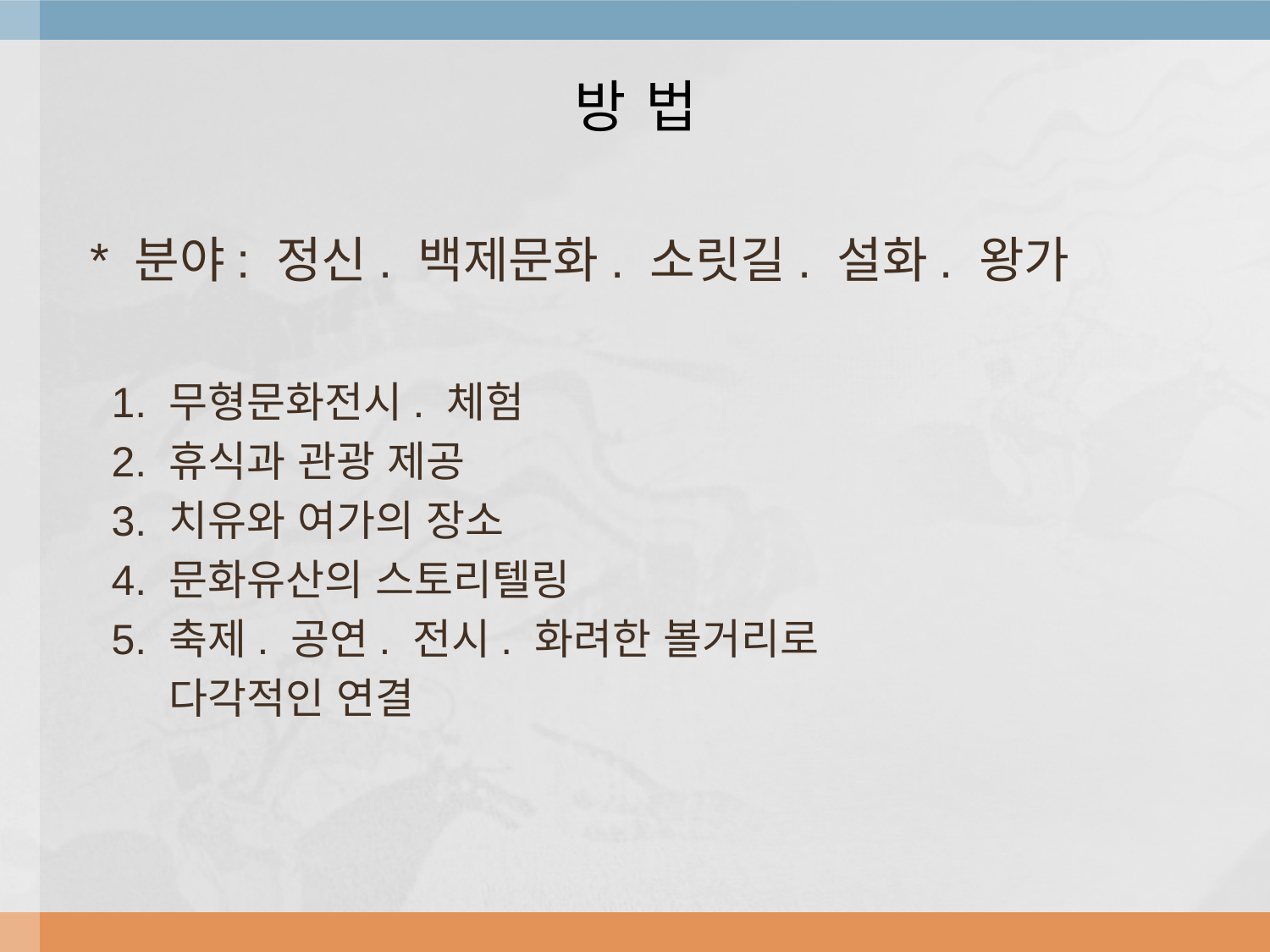

# 방 법
 * 분야: 정신. 백제문화. 소릿길. 설화. 왕가

   1. 무형문화전시. 체험
   2. 휴식과 관광 제공
   3. 치유와 여가의 장소
   4. 문화유산의 스토리텔링
   5. 축제. 공연. 전시. 화려한 볼거리로
       다각적인 연결